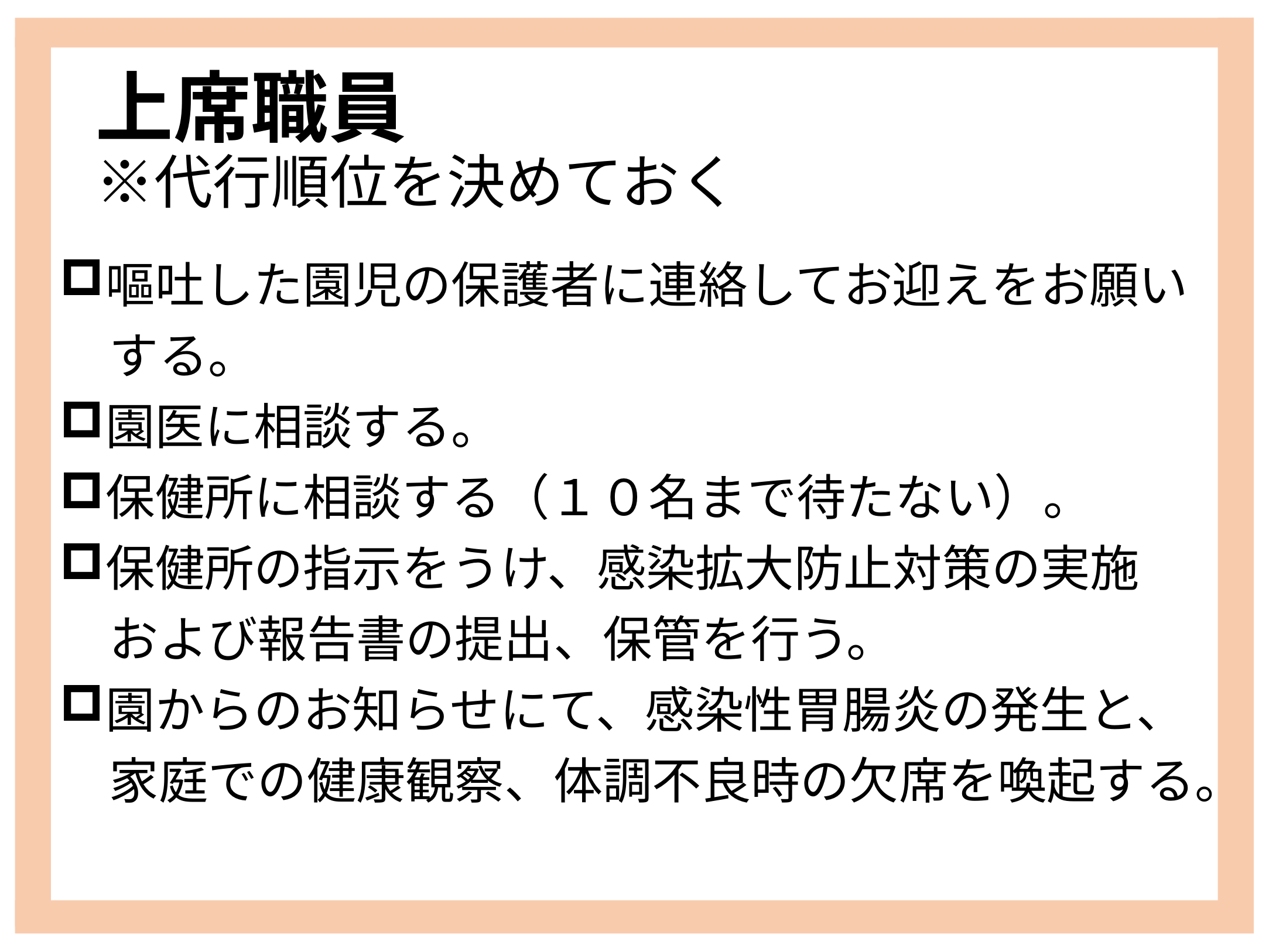

# 上席職員 ※代行順位を決めておく
嘔吐した園児の保護者に連絡してお迎えをお願い
　する。
園医に相談する。
保健所に相談する（１０名まで待たない）。
保健所の指示をうけ、感染拡大防止対策の実施
　および報告書の提出、保管を行う。
園からのお知らせにて、感染性胃腸炎の発生と、
　家庭での健康観察、体調不良時の欠席を喚起する。